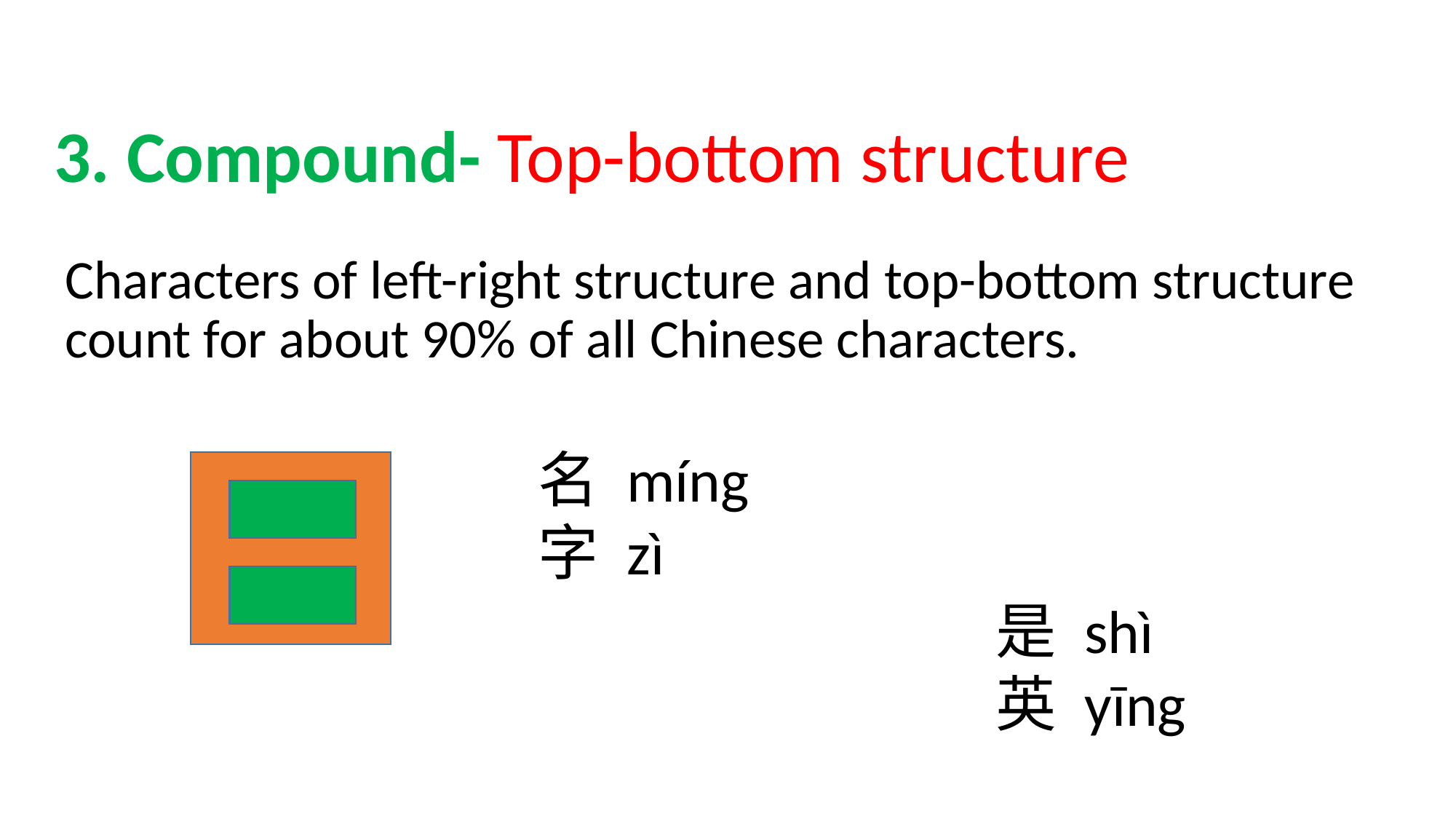

# 3. Compound- Top-bottom structure
Characters of left-right structure and top-bottom structure count for about 90% of all Chinese characters.
名 míng
字 zì

是 shì
英 yīng